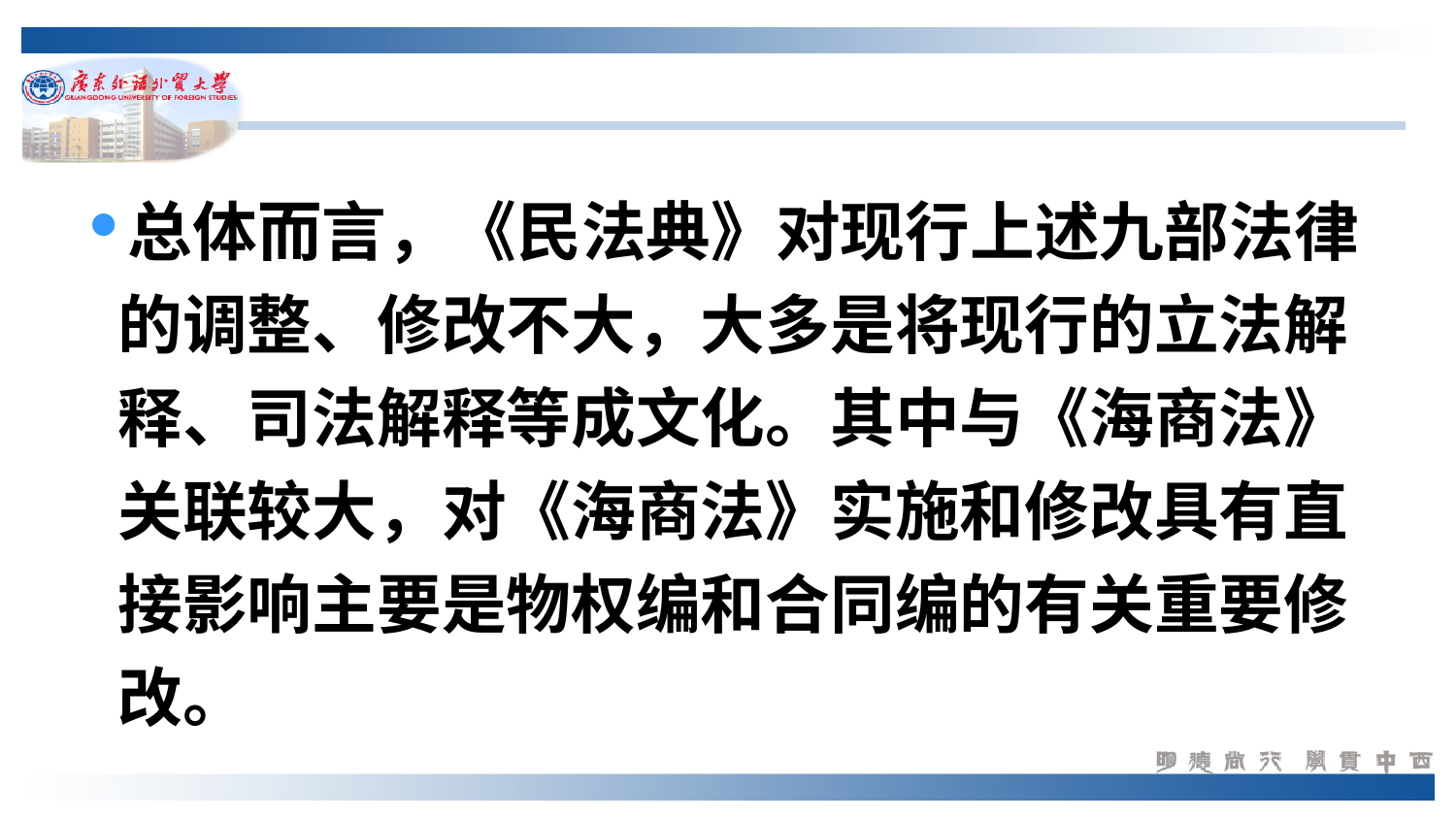

#
总体而言，《民法典》对现行上述九部法律的调整、修改不大，大多是将现行的立法解释、司法解释等成文化。其中与《海商法》关联较大，对《海商法》实施和修改具有直接影响主要是物权编和合同编的有关重要修改。